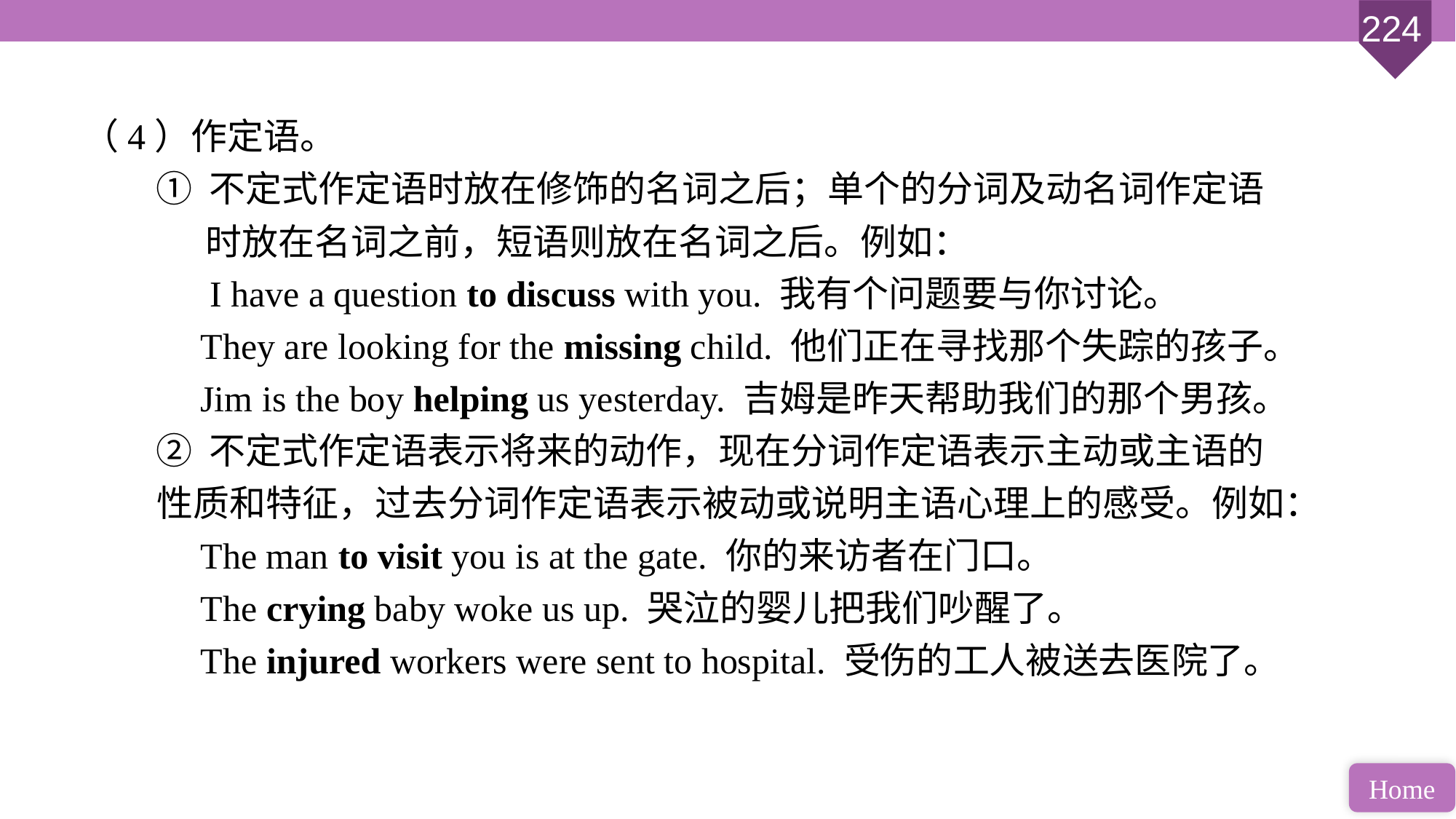

（4）作定语。
         ① 不定式作定语时放在修饰的名词之后；单个的分词及动名词作定语
              时放在名词之前，短语则放在名词之后。例如：
              I have a question to discuss with you. 我有个问题要与你讨论。
             They are looking for the missing child. 他们正在寻找那个失踪的孩子。
             Jim is the boy helping us yesterday. 吉姆是昨天帮助我们的那个男孩。
         ② 不定式作定语表示将来的动作，现在分词作定语表示主动或主语的
        性质和特征，过去分词作定语表示被动或说明主语心理上的感受。例如：
             The man to visit you is at the gate. 你的来访者在门口。
             The crying baby woke us up. 哭泣的婴儿把我们吵醒了。
             The injured workers were sent to hospital. 受伤的工人被送去医院了。